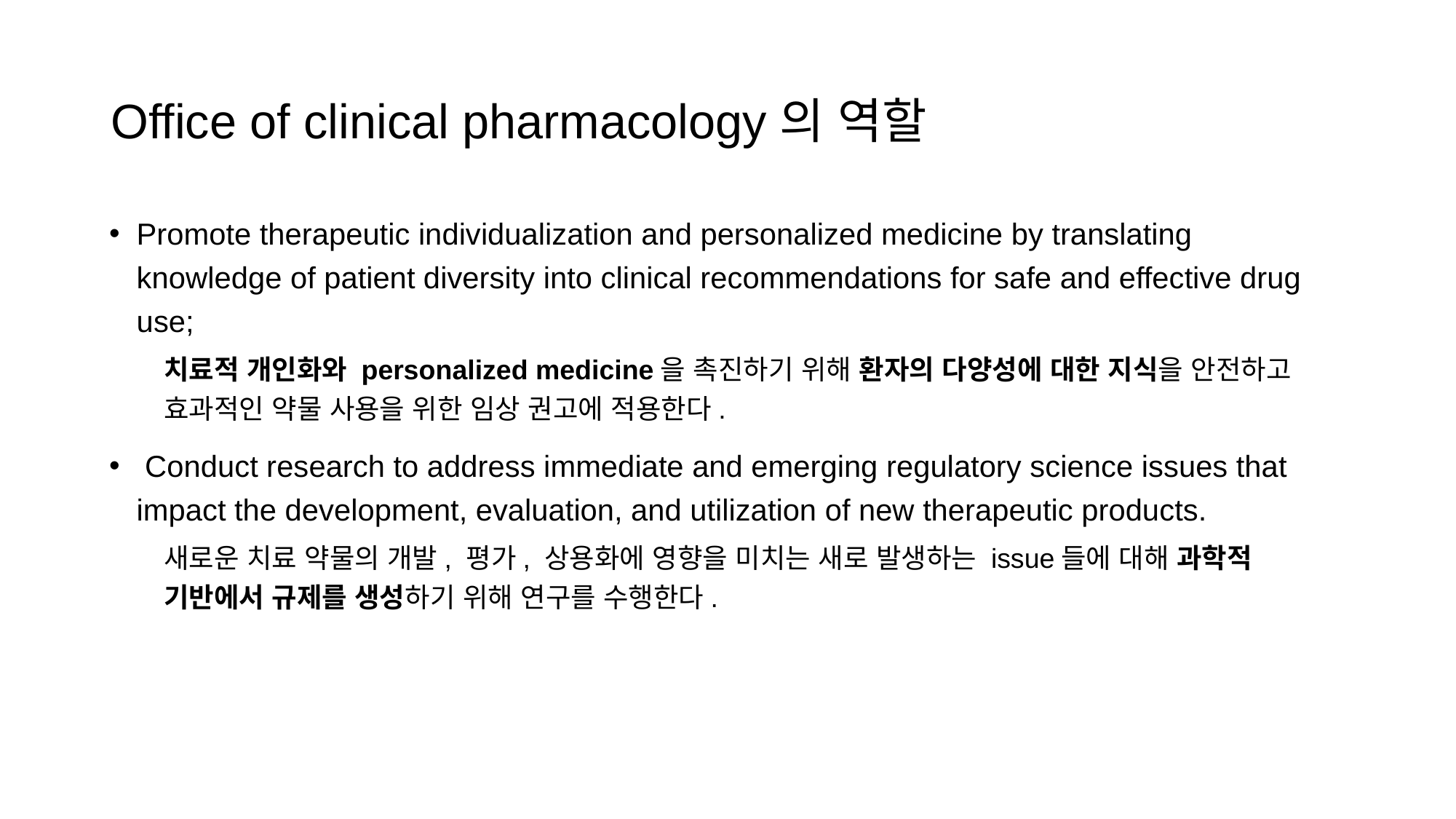

# Office of clinical pharmacology의 역할
Promote therapeutic individualization and personalized medicine by translating knowledge of patient diversity into clinical recommendations for safe and effective drug use;
치료적 개인화와 personalized medicine을 촉진하기 위해 환자의 다양성에 대한 지식을 안전하고 효과적인 약물 사용을 위한 임상 권고에 적용한다.
 Conduct research to address immediate and emerging regulatory science issues that impact the development, evaluation, and utilization of new therapeutic products.
새로운 치료 약물의 개발, 평가, 상용화에 영향을 미치는 새로 발생하는 issue들에 대해 과학적 기반에서 규제를 생성하기 위해 연구를 수행한다.